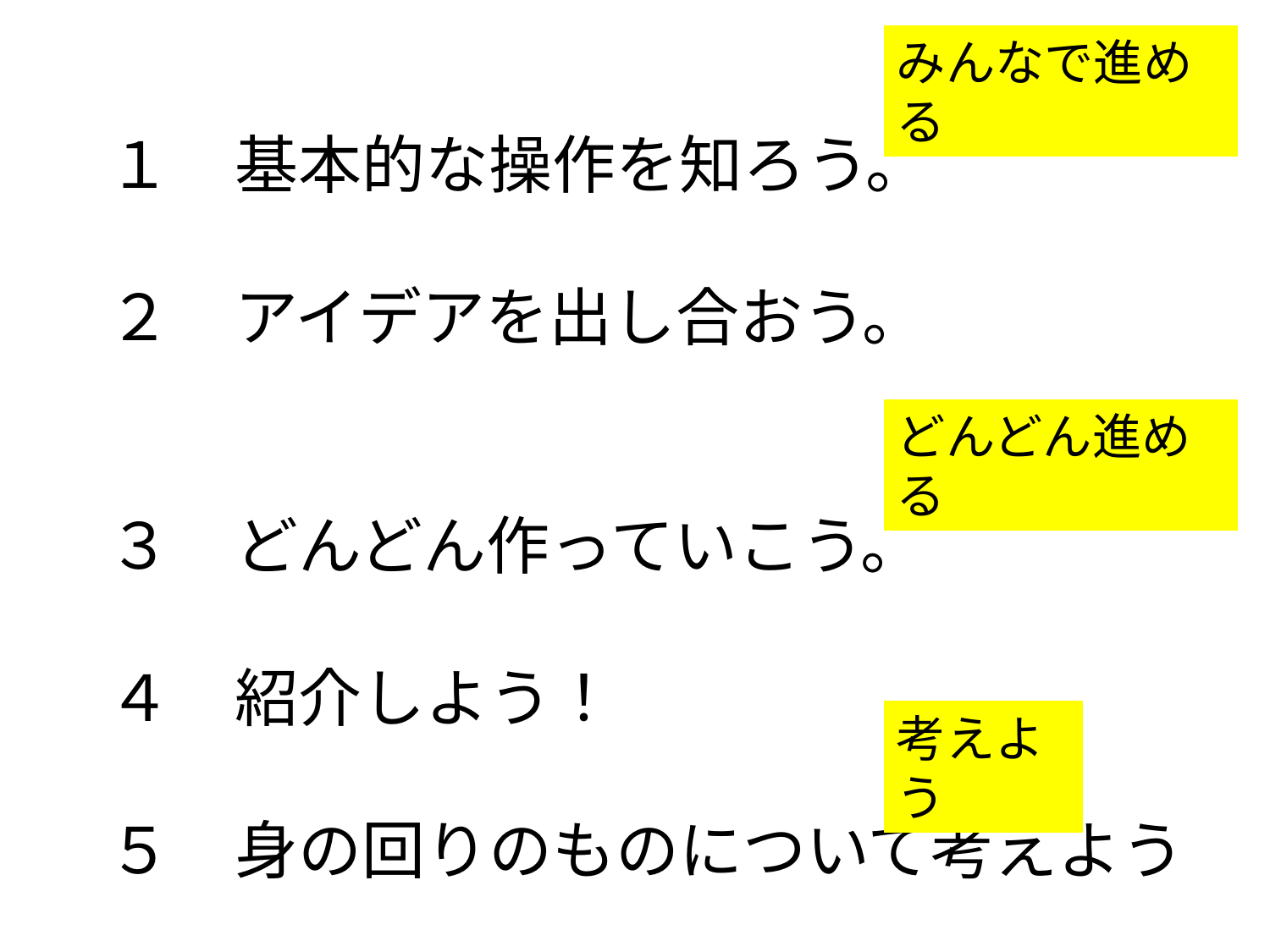

みんなで進める
１　基本的な操作を知ろう。

２　アイデアを出し合おう。

３　どんどん作っていこう。

４　紹介しよう！

５　身の回りのものについて考えよう
どんどん進める
考えよう